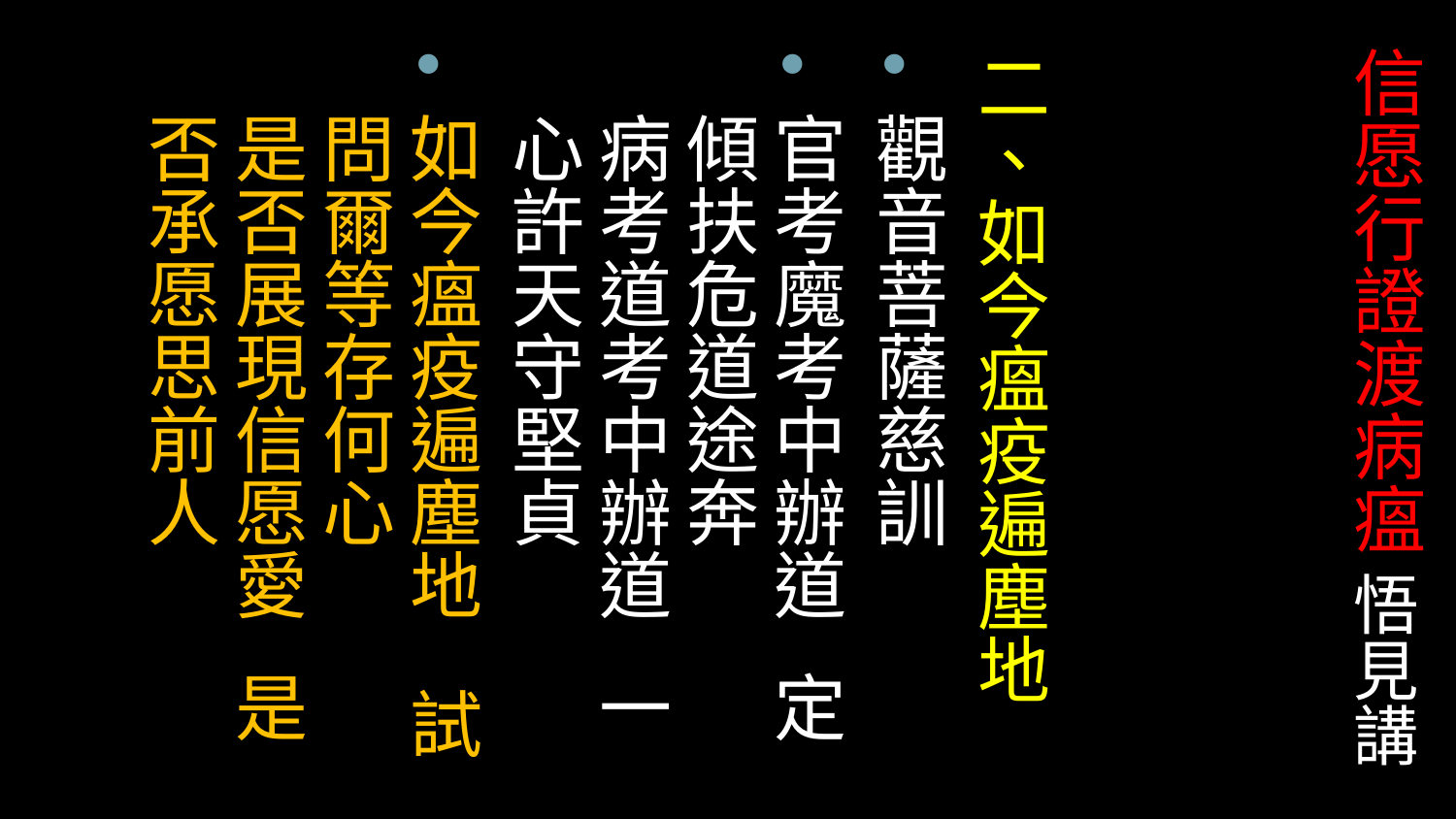

# 信愿行證渡病瘟 悟見講
二、如今瘟疫遍塵地
觀音菩薩慈訓
官考魔考中辦道   定傾扶危道途奔            病考道考中辦道   一心許天守堅貞
如今瘟疫遍塵地    試問爾等存何心              是否展現信愿愛   是否承愿思前人